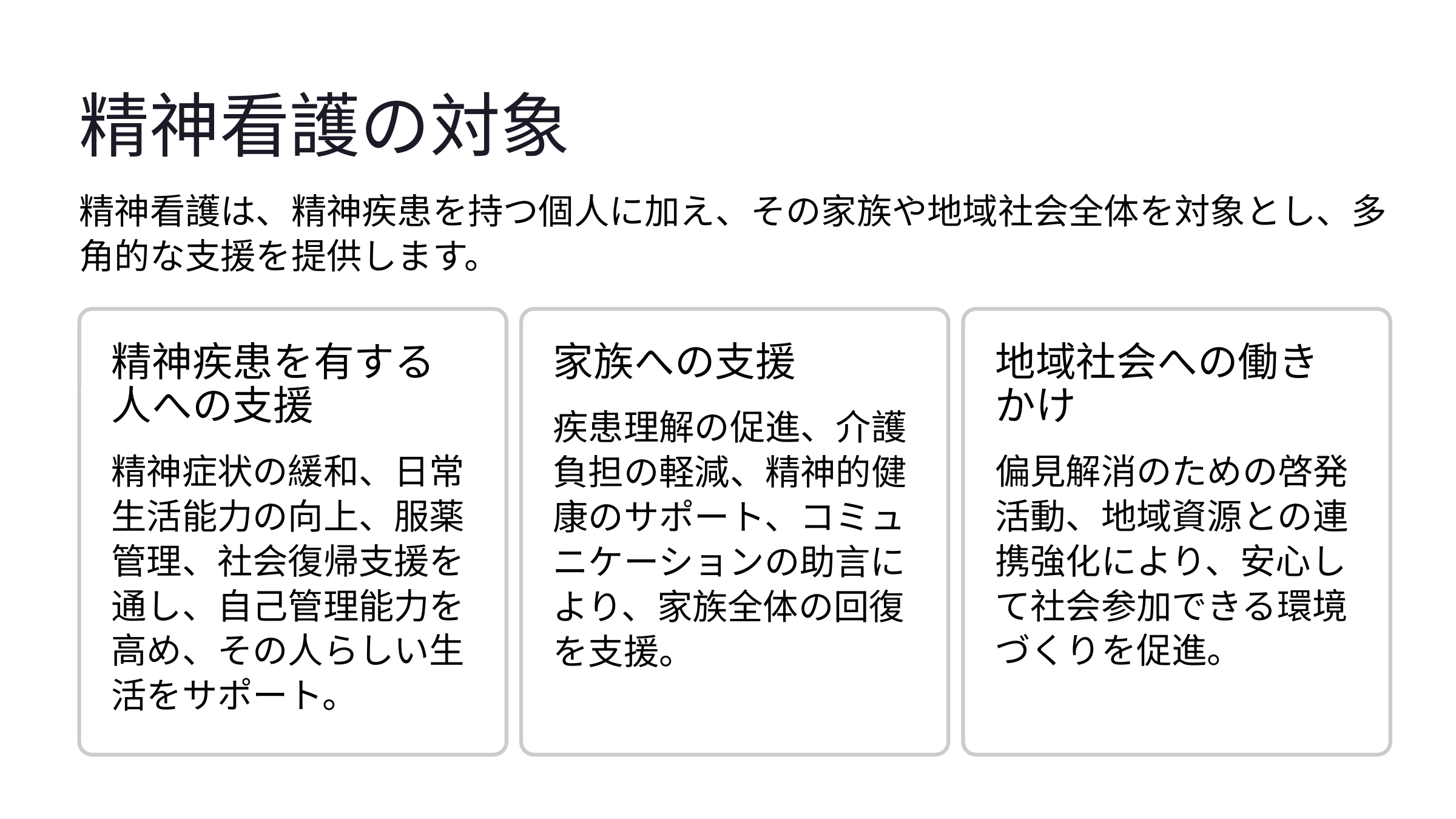

精神看護の対象
精神看護は、精神疾患を持つ個人に加え、その家族や地域社会全体を対象とし、多角的な支援を提供します。

精神疾患を有する人への支援
地域社会への働きかけ
家族への支援
疾患理解の促進、介護負担の軽減、精神的健康のサポート、コミュニケーションの助言により、家族全体の回復を支援。
精神症状の緩和、日常生活能力の向上、服薬管理、社会復帰支援を通し、自己管理能力を高め、その人らしい生活をサポート。
偏見解消のための啓発活動、地域資源との連携強化により、安心して社会参加できる環境づくりを促進。